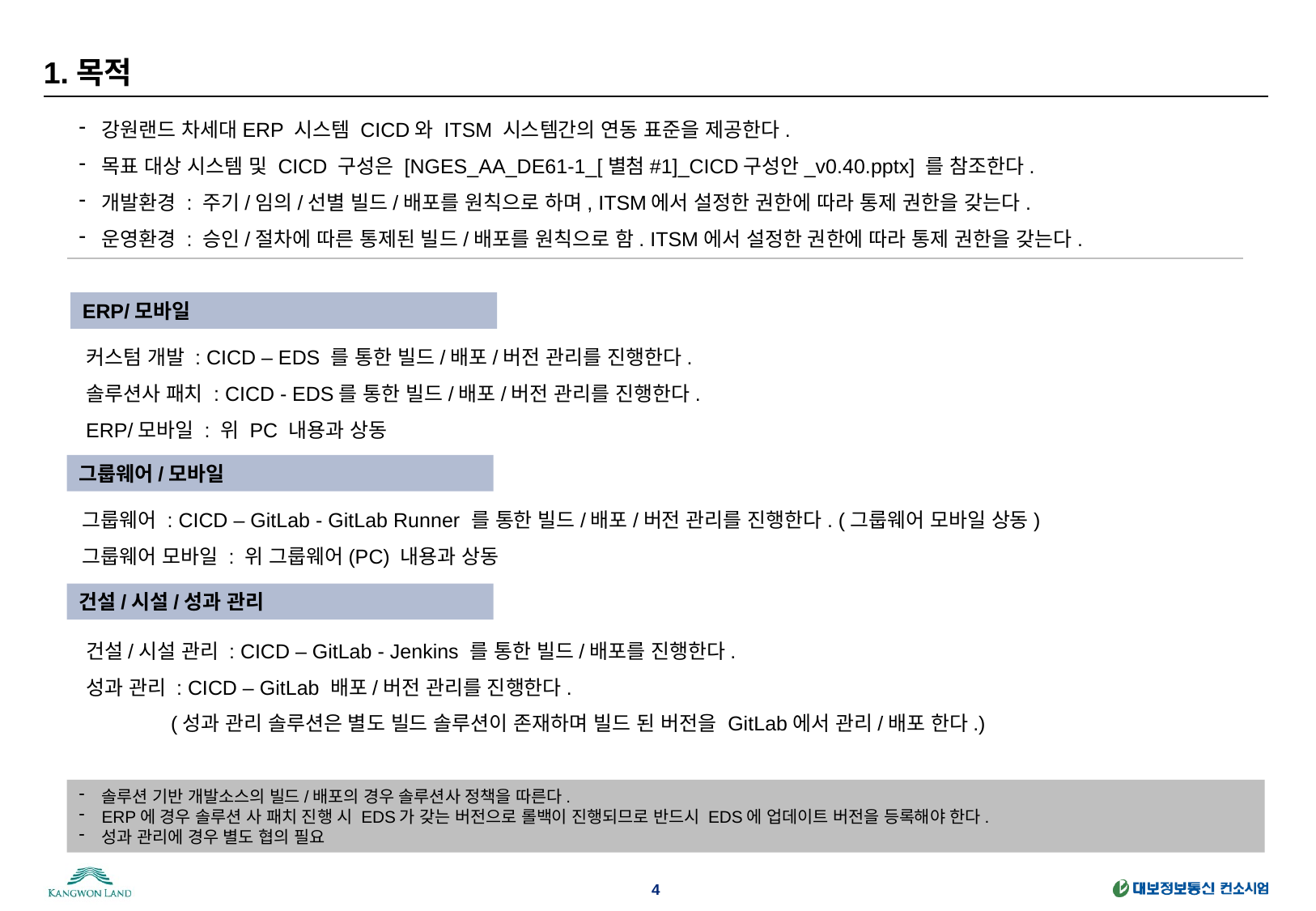

# 1.목적
강원랜드 차세대ERP 시스템 CICD와 ITSM 시스템간의 연동 표준을 제공한다.
목표 대상 시스템 및 CICD 구성은 [NGES_AA_DE61-1_[별첨#1]_CICD구성안_v0.40.pptx] 를 참조한다.
개발환경 : 주기/임의/선별 빌드/배포를 원칙으로 하며, ITSM에서 설정한 권한에 따라 통제 권한을 갖는다.
운영환경 : 승인/절차에 따른 통제된 빌드/배포를 원칙으로 함. ITSM에서 설정한 권한에 따라 통제 권한을 갖는다.
ERP/모바일
커스텀 개발 : CICD – EDS 를 통한 빌드/배포/버전 관리를 진행한다.
솔루션사 패치 : CICD - EDS를 통한 빌드/배포/버전 관리를 진행한다.
ERP/모바일 : 위 PC 내용과 상동
그룹웨어/모바일
그룹웨어 : CICD – GitLab - GitLab Runner 를 통한 빌드/배포/버전 관리를 진행한다. (그룹웨어 모바일 상동)
그룹웨어 모바일 : 위 그룹웨어(PC) 내용과 상동
건설/시설/성과 관리
건설/시설 관리 : CICD – GitLab - Jenkins 를 통한 빌드/배포를 진행한다.
성과 관리 : CICD – GitLab 배포/버전 관리를 진행한다.
               (성과 관리 솔루션은 별도 빌드 솔루션이 존재하며 빌드 된 버전을 GitLab에서 관리/배포 한다.)
솔루션 기반 개발소스의 빌드/배포의 경우 솔루션사 정책을 따른다.
ERP에 경우 솔루션 사 패치 진행 시 EDS가 갖는 버전으로 롤백이 진행되므로 반드시 EDS에 업데이트 버전을 등록해야 한다.
성과 관리에 경우 별도 협의 필요
4